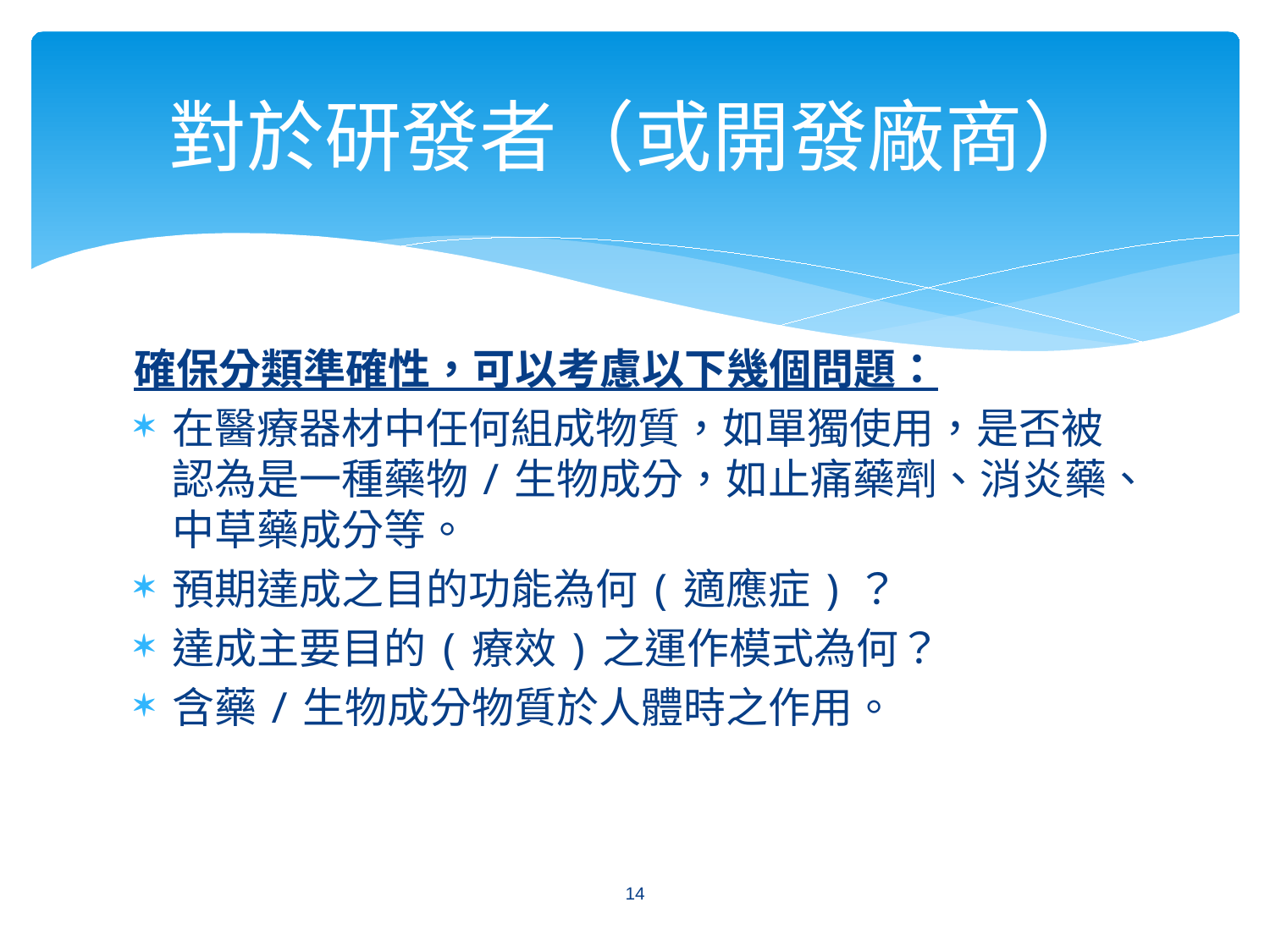

# 對於研發者（或開發廠商）
確保分類準確性，可以考慮以下幾個問題：
在醫療器材中任何組成物質，如單獨使用，是否被認為是一種藥物/生物成分，如止痛藥劑、消炎藥、中草藥成分等。
預期達成之目的功能為何(適應症)？
達成主要目的(療效)之運作模式為何？
含藥/生物成分物質於人體時之作用。
14